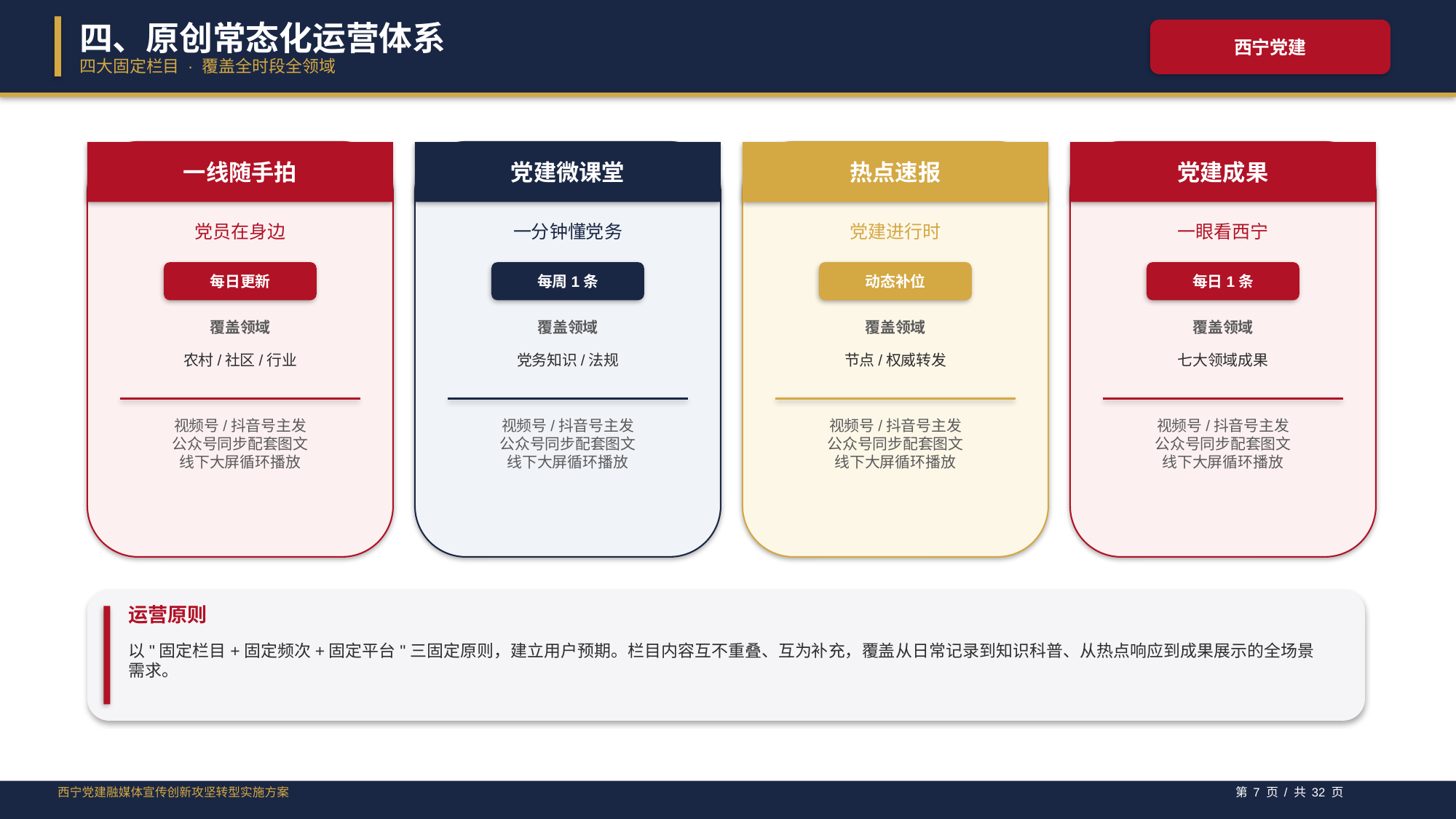

四、原创常态化运营体系

西宁党建
四大固定栏目 · 覆盖全时段全领域

一线随手拍

党建微课堂

热点速报

党建成果
党员在身边
一分钟懂党务
党建进行时
一眼看西宁

每日更新

每周1条

动态补位

每日1条
覆盖领域
覆盖领域
覆盖领域
覆盖领域
农村/社区/行业
党务知识/法规
节点/权威转发
七大领域成果
视频号/抖音号主发
公众号同步配套图文
线下大屏循环播放
视频号/抖音号主发
公众号同步配套图文
线下大屏循环播放
视频号/抖音号主发
公众号同步配套图文
线下大屏循环播放
视频号/抖音号主发
公众号同步配套图文
线下大屏循环播放

运营原则

以"固定栏目+固定频次+固定平台"三固定原则，建立用户预期。栏目内容互不重叠、互为补充，覆盖从日常记录到知识科普、从热点响应到成果展示的全场景需求。

西宁党建融媒体宣传创新攻坚转型实施方案
第 7 页 / 共 32 页